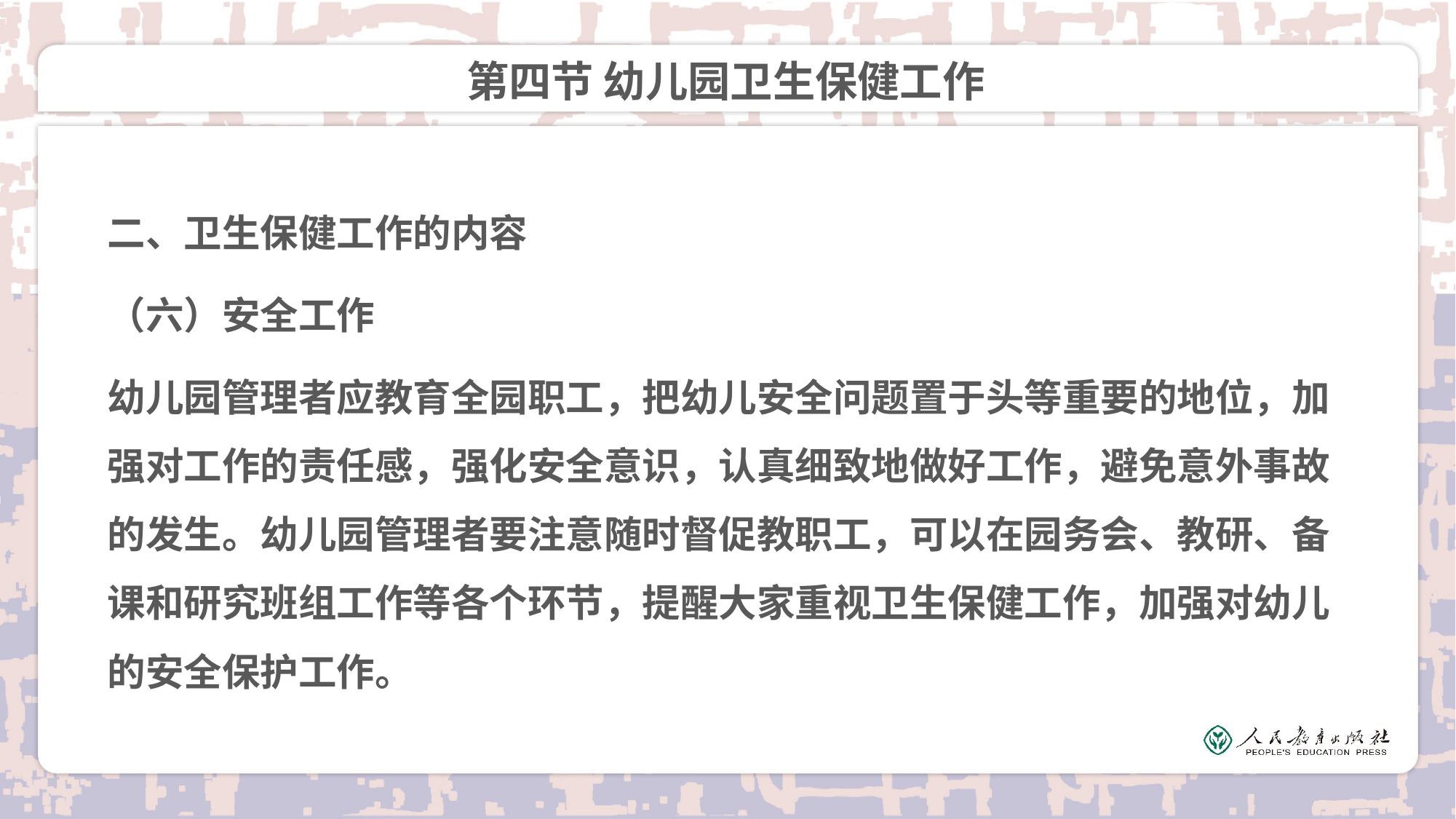

# 第四节 幼儿园卫生保健工作
二、卫生保健工作的内容
（六）安全工作
幼儿园管理者应教育全园职工，把幼儿安全问题置于头等重要的地位，加强对工作的责任感，强化安全意识，认真细致地做好工作，避免意外事故的发生。幼儿园管理者要注意随时督促教职工，可以在园务会、教研、备课和研究班组工作等各个环节，提醒大家重视卫生保健工作，加强对幼儿的安全保护工作。